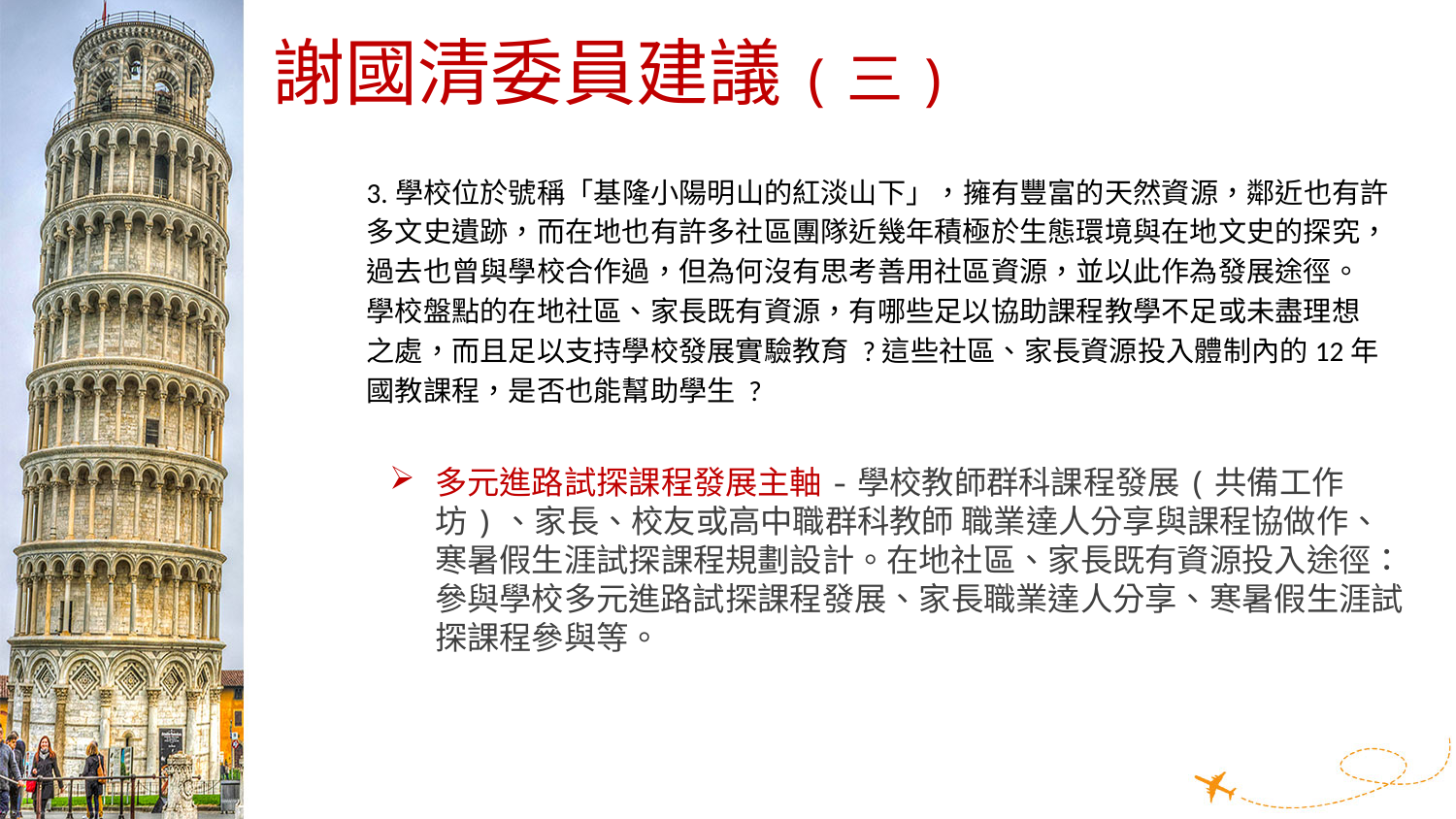

# 謝國清委員建議(三)

3.學校位於號稱「基隆小陽明山的紅淡山下」，擁有豐富的天然資源，鄰近也有許
多文史遺跡，而在地也有許多社區團隊近幾年積極於生態環境與在地文史的探究，
過去也曾與學校合作過，但為何沒有思考善用社區資源，並以此作為發展途徑。
學校盤點的在地社區、家長既有資源，有哪些足以協助課程教學不足或未盡理想
之處，而且足以支持學校發展實驗教育 ?這些社區、家長資源投入體制內的12年
國教課程，是否也能幫助學生 ?

多元進路試探課程發展主軸-學校教師群科課程發展(共備工作坊)、家長、校友或高中職群科教師 職業達人分享與課程協做作、寒暑假生涯試探課程規劃設計。在地社區、家長既有資源投入途徑：參與學校多元進路試探課程發展、家長職業達人分享、寒暑假生涯試探課程參與等。